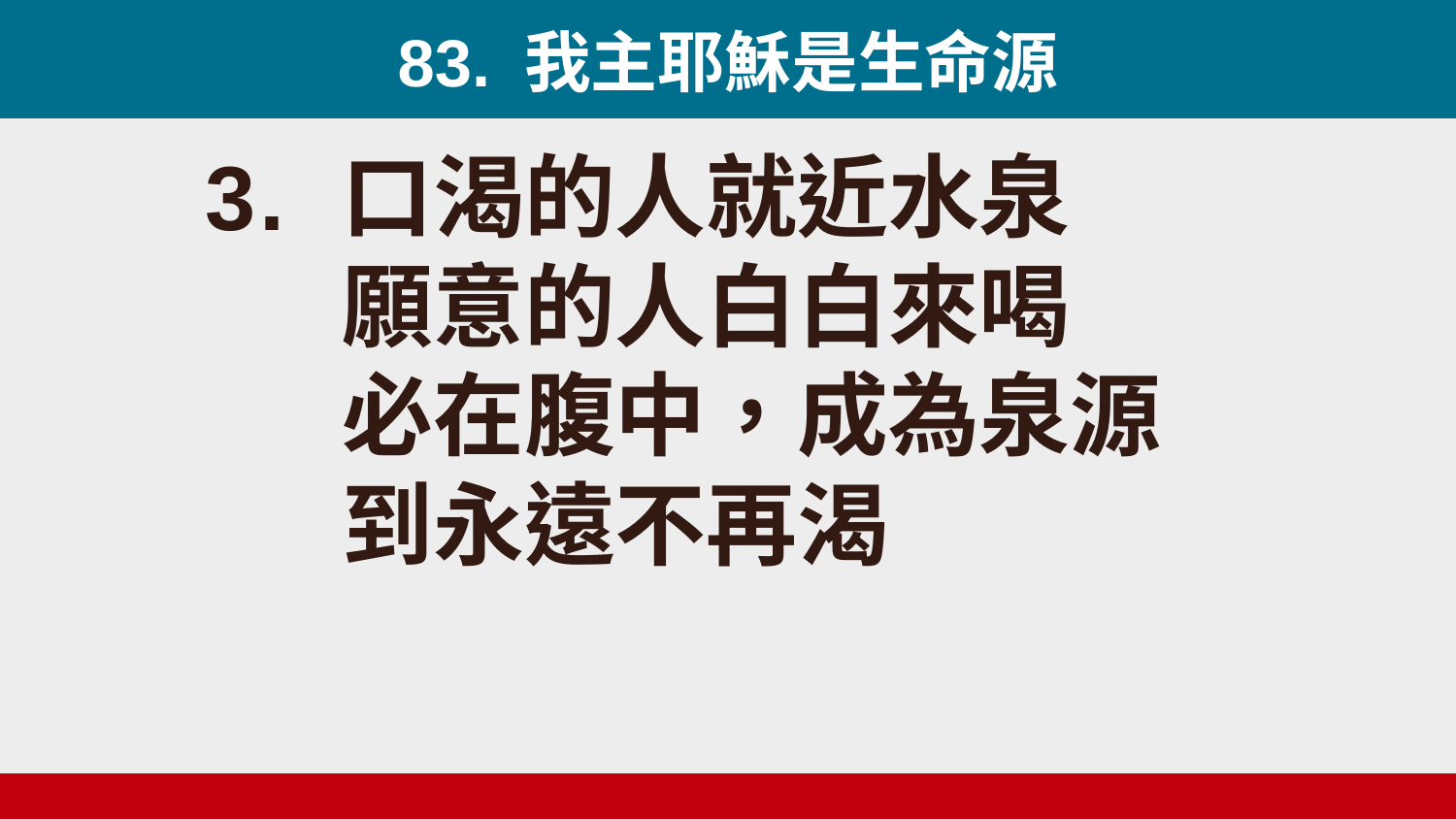

# 83. 我主耶穌是生命源
口渴的人就近水泉
願意的人白白來喝
必在腹中，成為泉源
到永遠不再渴